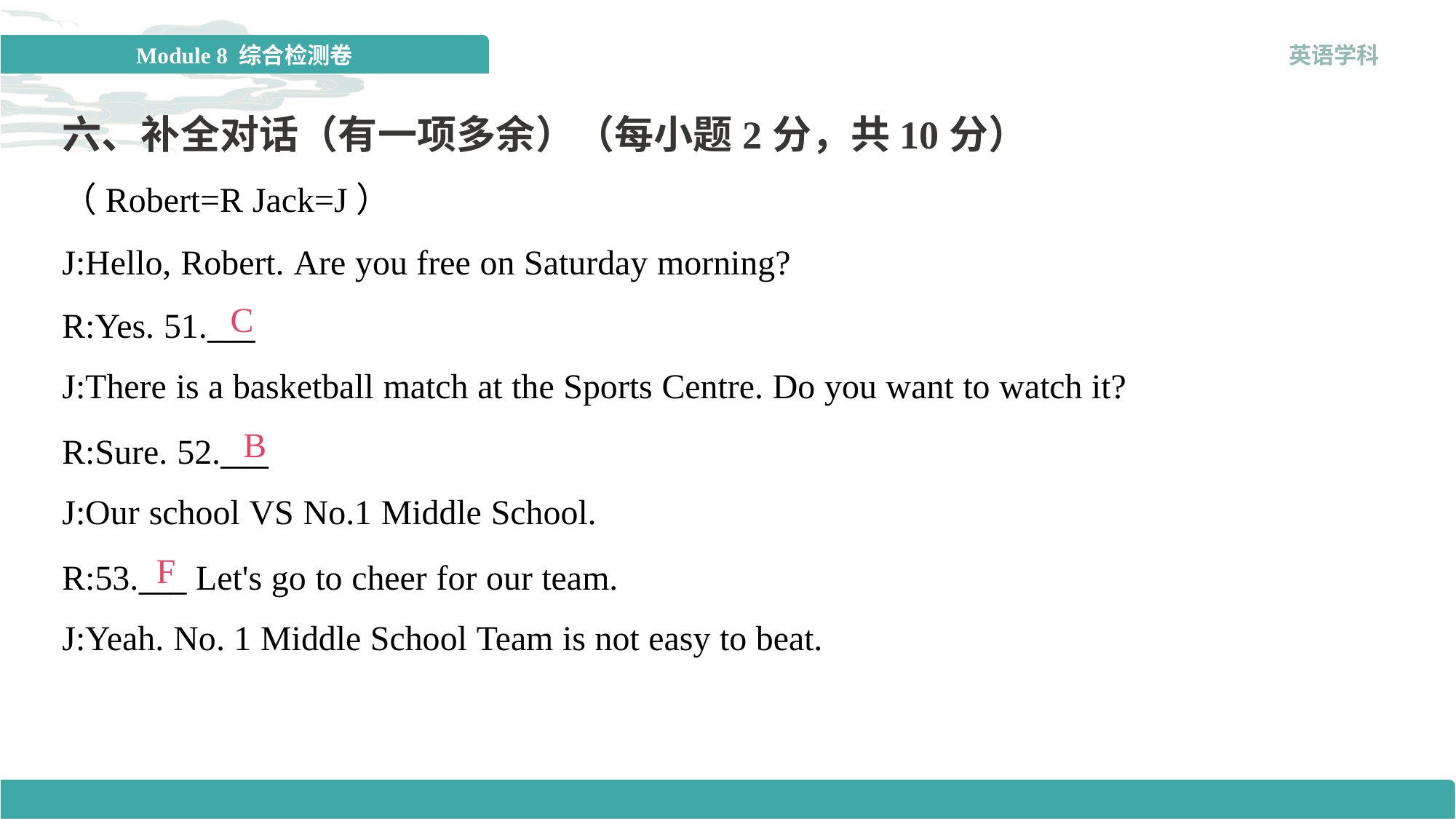

六、补全对话（有一项多余）（每小题2分，共10分）
（Robert=R Jack=J）
J:Hello, Robert. Are you free on Saturday morning?
C
R:Yes. 51.___
J:There is a basketball match at the Sports Centre. Do you want to watch it?
B
R:Sure. 52.___
J:Our school VS No.1 Middle School.
F
R:53.___ Let's go to cheer for our team.
J:Yeah. No. 1 Middle School Team is not easy to beat.